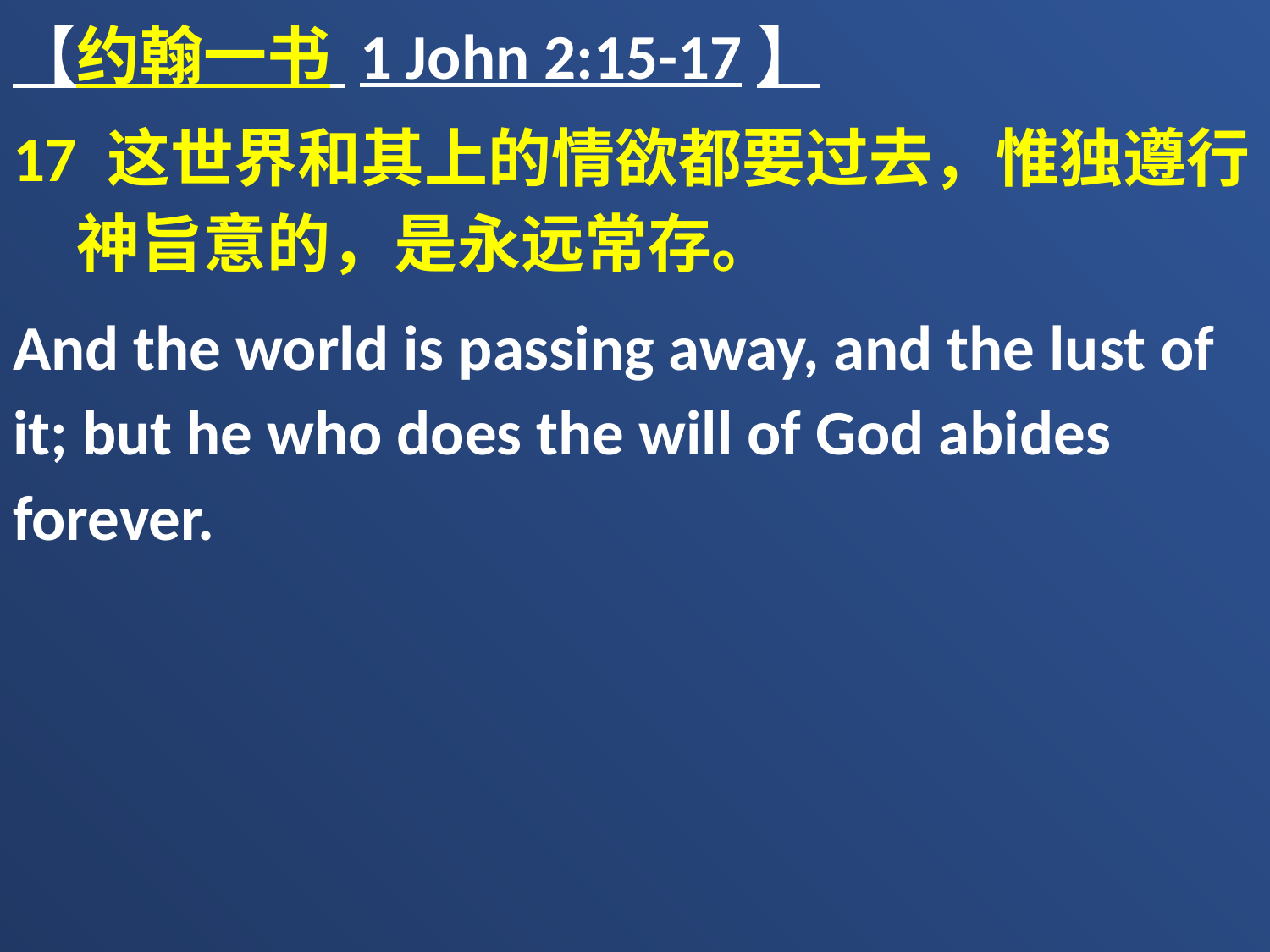

【约翰一书 1 John 2:15-17】
17 这世界和其上的情欲都要过去，惟独遵行　神旨意的，是永远常存。
And the world is passing away, and the lust of it; but he who does the will of God abides forever.